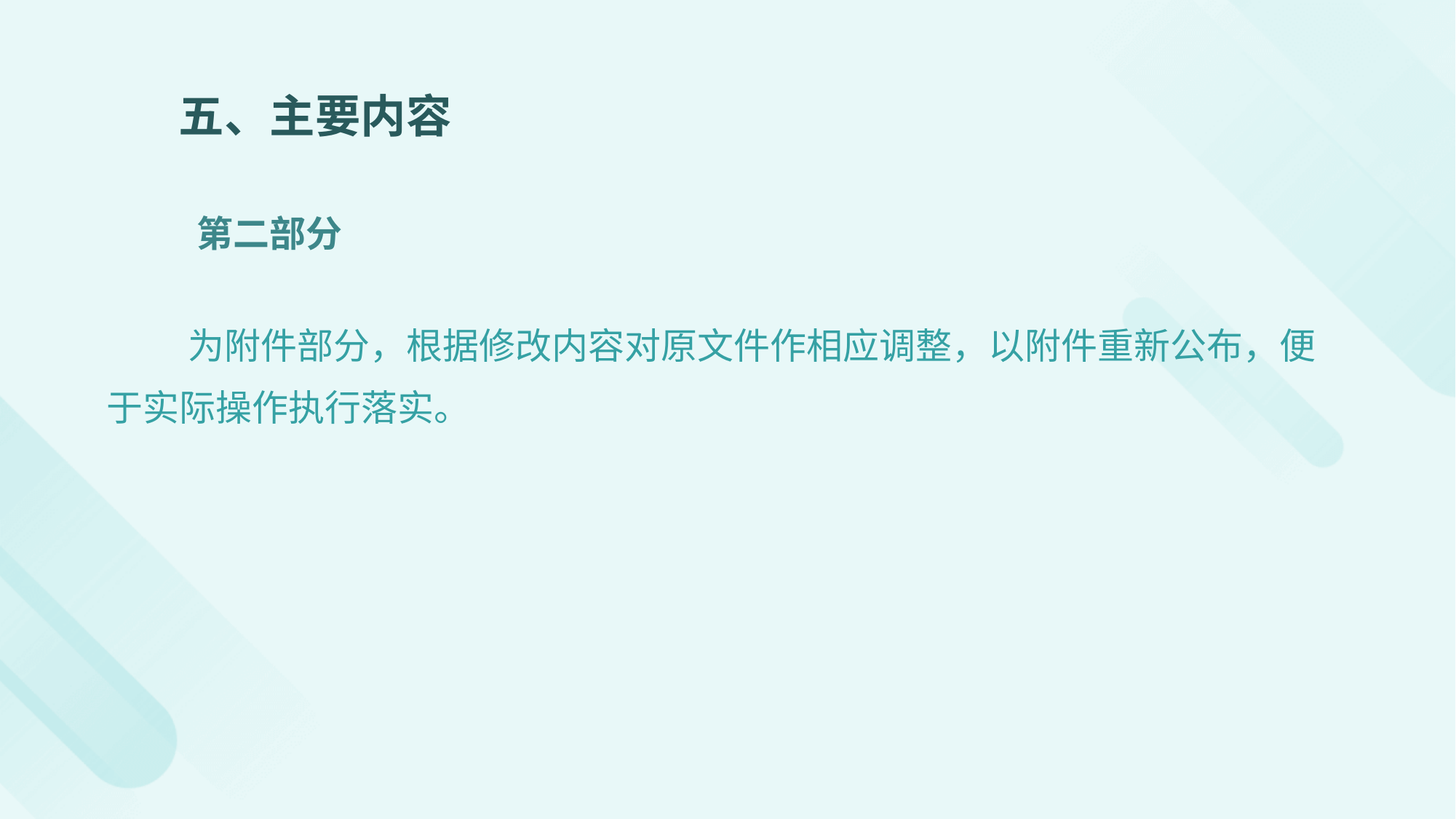

五、主要内容

            第二部分

           为附件部分，根据修改内容对原文件作相应调整，以附件重新公布，便于实际操作执行落实。